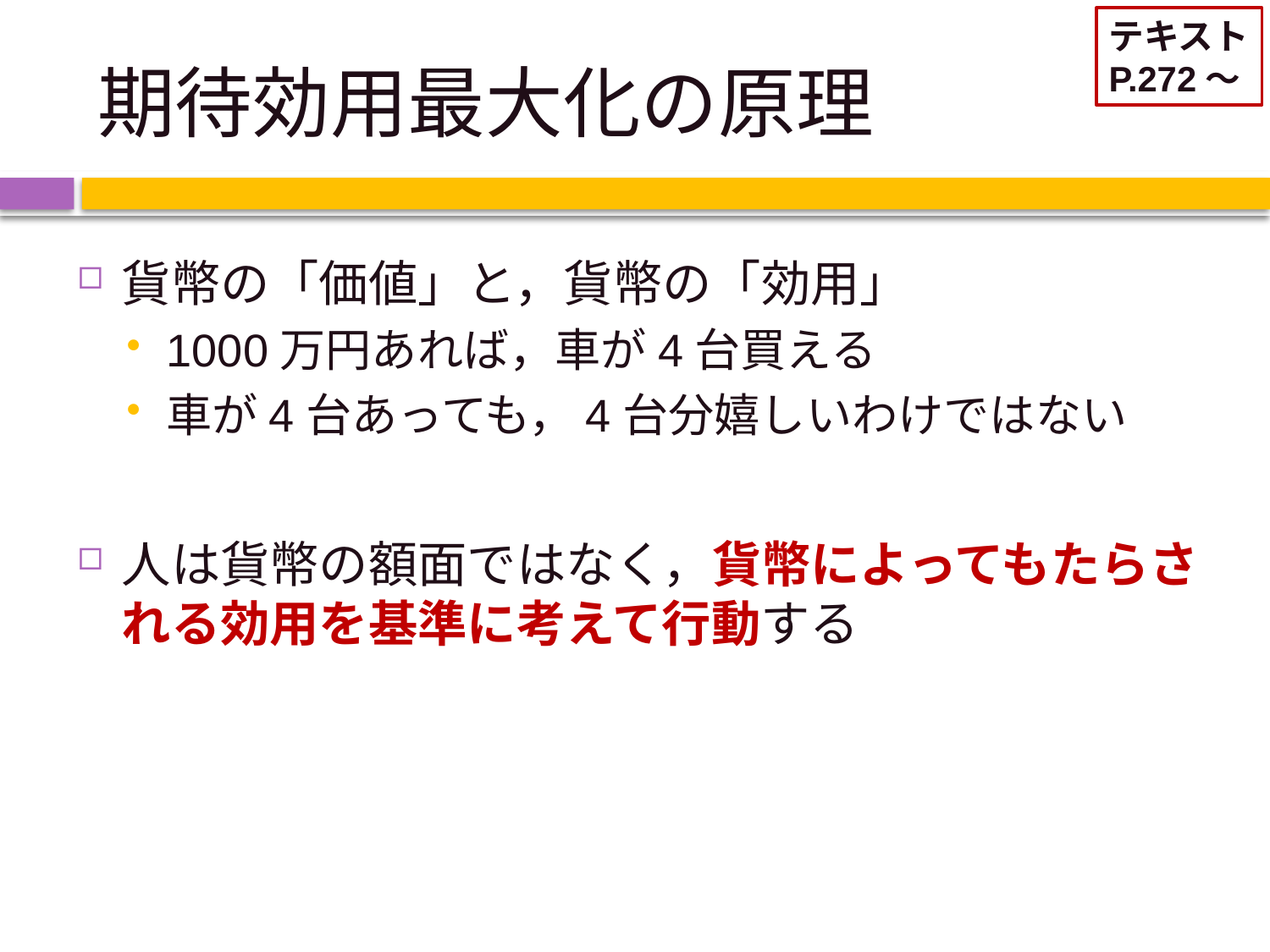

テキスト
P.272～
# 期待効用最大化の原理
貨幣の「価値」と，貨幣の「効用」
1000万円あれば，車が4台買える
車が4台あっても，4台分嬉しいわけではない

人は貨幣の額面ではなく，貨幣によってもたらされる効用を基準に考えて行動する